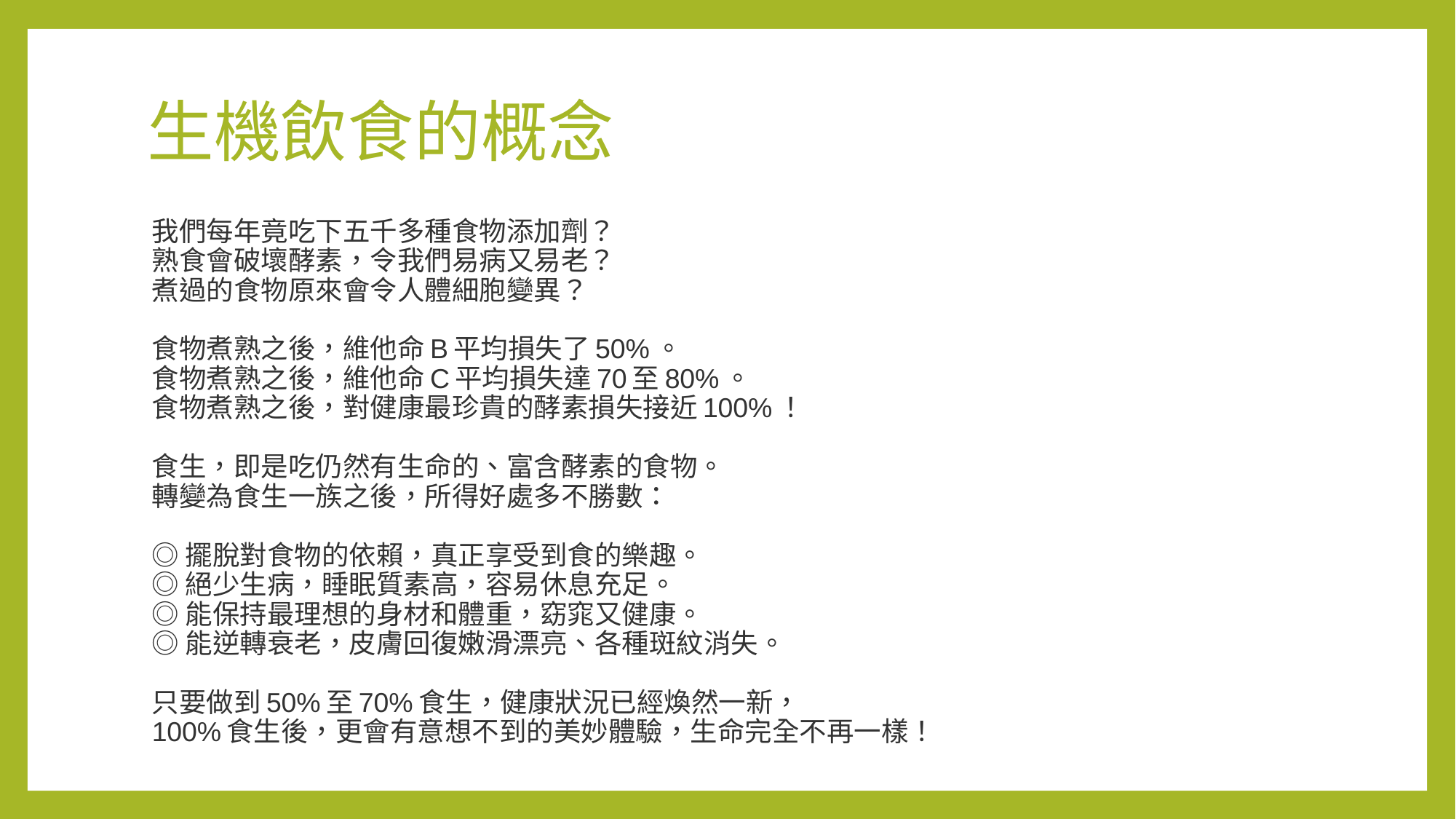

# 生機飲食的概念
我們每年竟吃下五千多種食物添加劑？
熟食會破壞酵素，令我們易病又易老？
煮過的食物原來會令人體細胞變異？
食物煮熟之後，維他命B平均損失了50%。
食物煮熟之後，維他命C平均損失達70至80%。
食物煮熟之後，對健康最珍貴的酵素損失接近100%！
食生，即是吃仍然有生命的、富含酵素的食物。
轉變為食生一族之後，所得好處多不勝數：
◎ 擺脫對食物的依賴，真正享受到食的樂趣。
◎ 絕少生病，睡眠質素高，容易休息充足。
◎ 能保持最理想的身材和體重，窈窕又健康。
◎ 能逆轉衰老，皮膚回復嫩滑漂亮、各種斑紋消失。
只要做到50%至70%食生，健康狀況已經煥然一新，
100%食生後，更會有意想不到的美妙體驗，生命完全不再一樣！